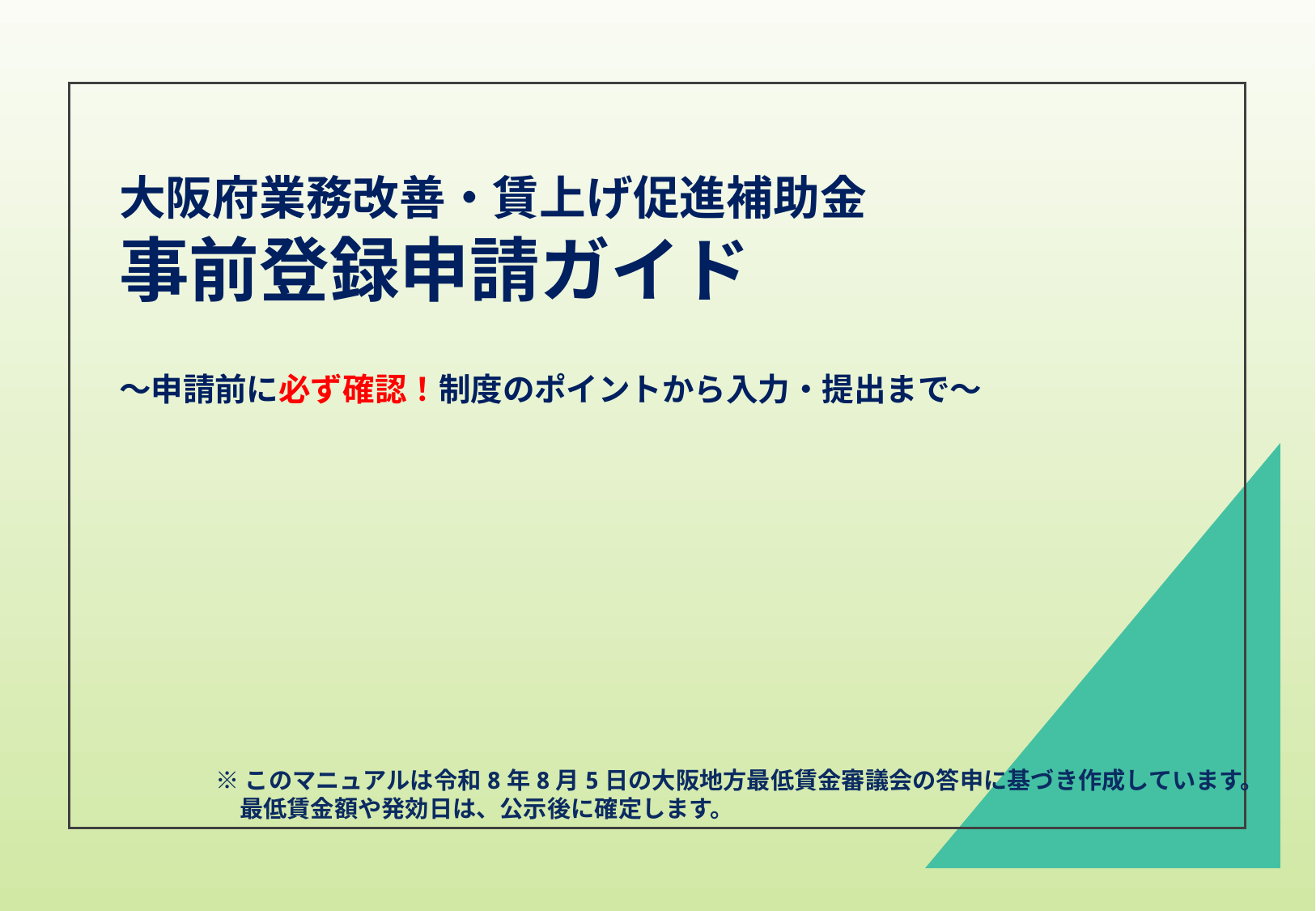

大阪府業務改善・賃上げ促進補助金
事前登録申請ガイド
～申請前に必ず確認！制度のポイントから入力・提出まで～

※このマニュアルは令和8年8月5日の大阪地方最低賃金審議会の答申に基づき作成しています。
　最低賃金額や発効日は、公示後に確定します。